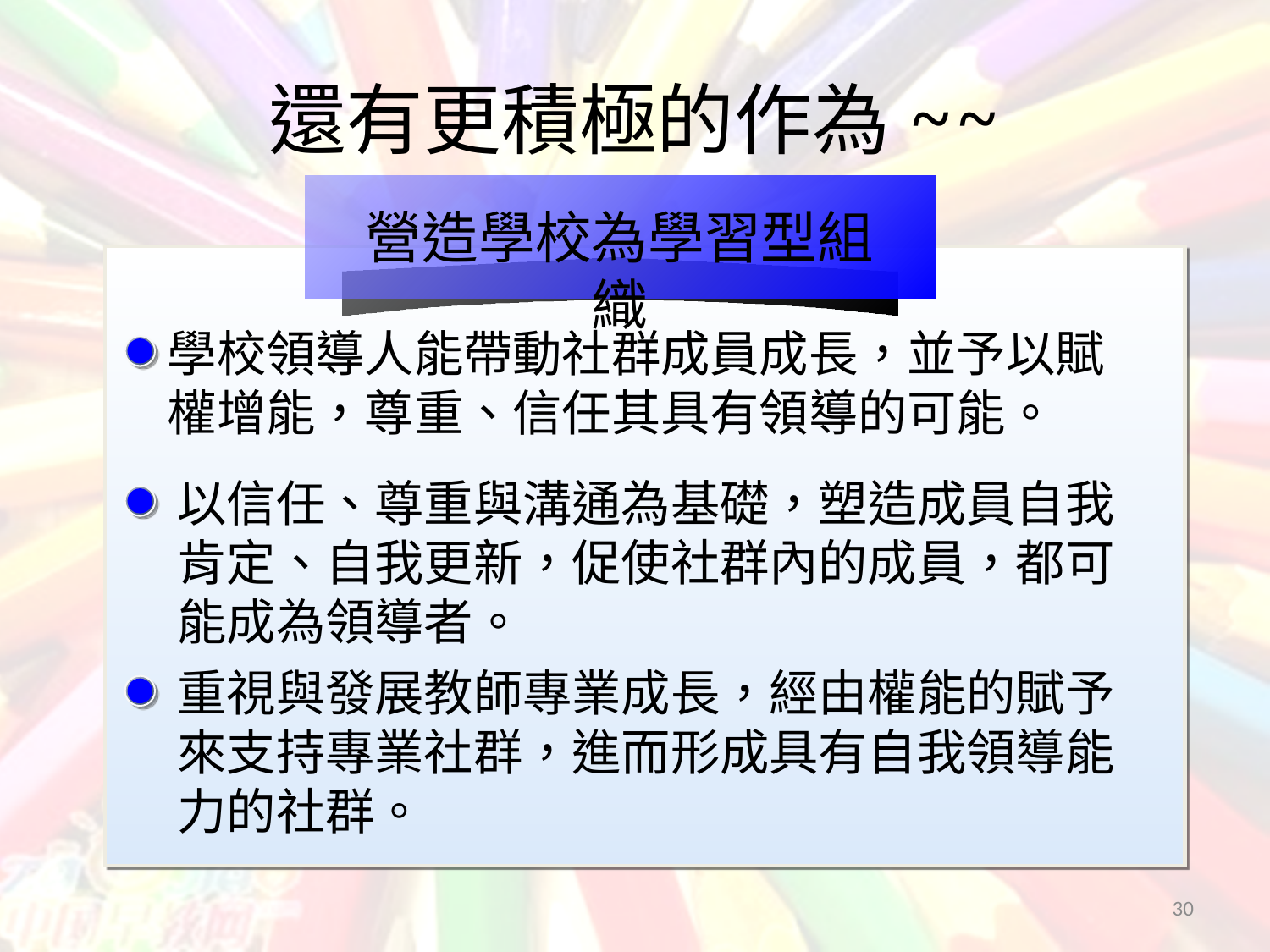

# 還有更積極的作為~~

營造學校為學習型組織

學校領導人能帶動社群成員成長，並予以賦權增能，尊重、信任其具有領導的可能。

以信任、尊重與溝通為基礎，塑造成員自我肯定、自我更新，促使社群內的成員，都可能成為領導者。

重視與發展教師專業成長，經由權能的賦予來支持專業社群，進而形成具有自我領導能力的社群。

30